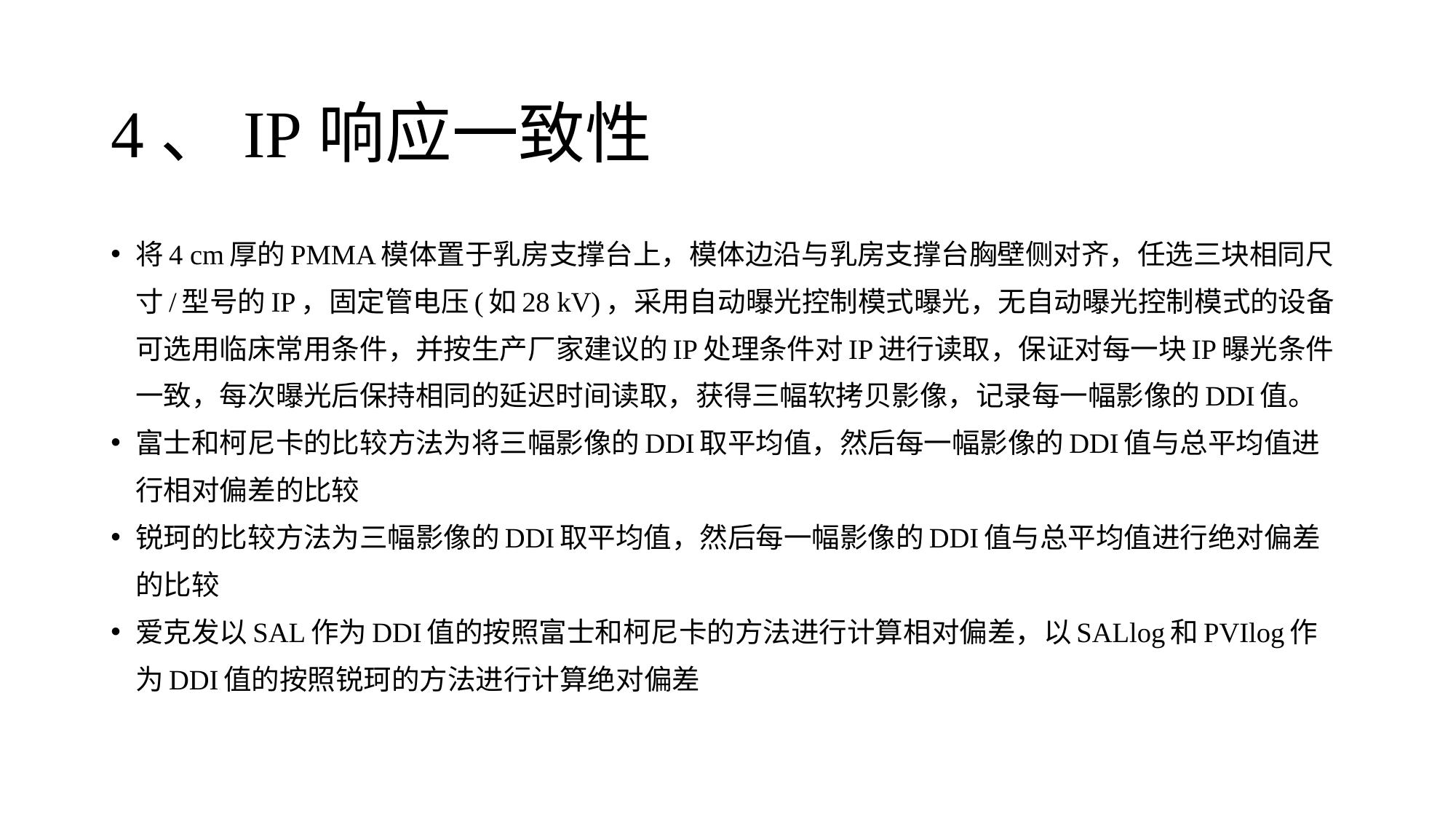

# 4、IP响应一致性
将4 cm厚的PMMA模体置于乳房支撑台上，模体边沿与乳房支撑台胸壁侧对齐，任选三块相同尺寸/型号的IP，固定管电压(如28 kV)，采用自动曝光控制模式曝光，无自动曝光控制模式的设备可选用临床常用条件，并按生产厂家建议的IP处理条件对IP进行读取，保证对每一块IP曝光条件一致，每次曝光后保持相同的延迟时间读取，获得三幅软拷贝影像，记录每一幅影像的DDI值。
富士和柯尼卡的比较方法为将三幅影像的DDI取平均值，然后每一幅影像的DDI值与总平均值进行相对偏差的比较
锐珂的比较方法为三幅影像的DDI取平均值，然后每一幅影像的DDI值与总平均值进行绝对偏差的比较
爱克发以SAL作为DDI值的按照富士和柯尼卡的方法进行计算相对偏差，以SALlog和PVIlog作为DDI值的按照锐珂的方法进行计算绝对偏差